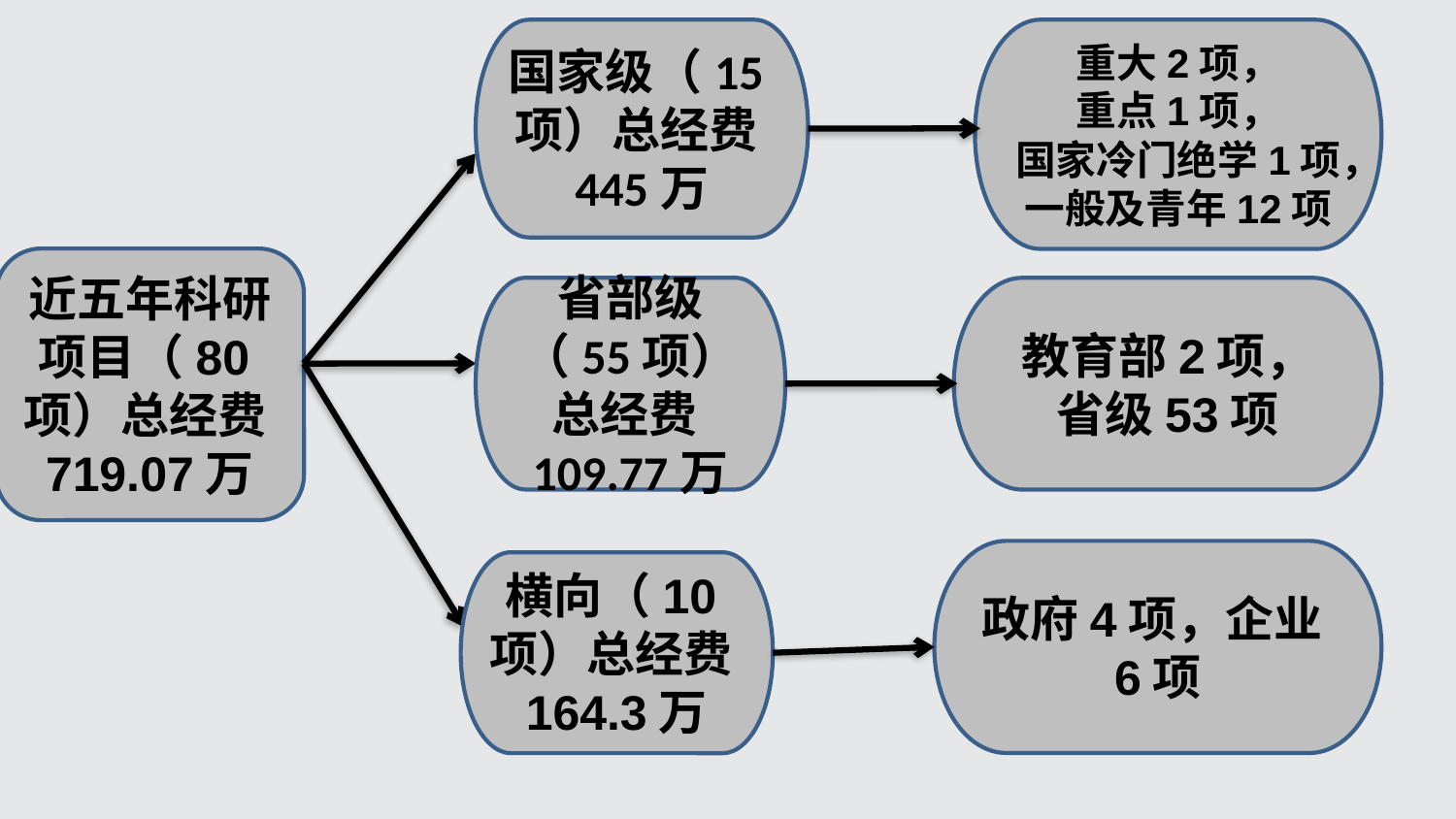

国家级（15项）总经费445万
重大2项，
重点1项，
国家冷门绝学1项，
一般及青年12项
近五年科研项目（80项）总经费719.07万
省部级（55项）总经费109.77万
教育部2项，
省级53项
政府4项，企业6项
横向（10项）总经费164.3万